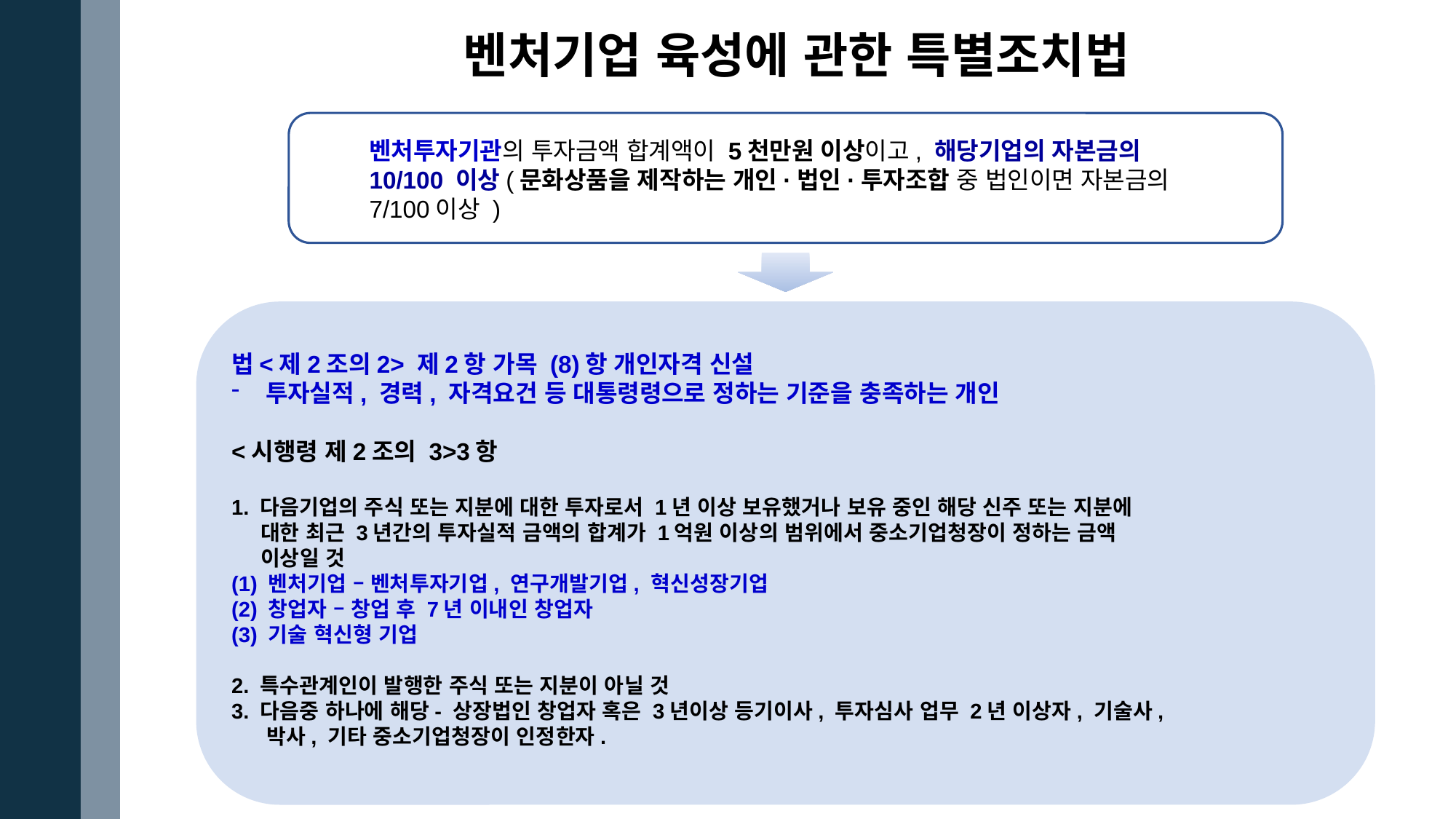

벤처기업 육성에 관한 특별조치법

벤처투자기관의 투자금액 합계액이 5천만원 이상이고, 해당기업의 자본금의 10/100 이상(문화상품을 제작하는 개인·법인·투자조합 중 법인이면 자본금의 7/100이상 )

법<제2조의2> 제2항 가목 (8)항 개인자격 신설
투자실적, 경력, 자격요건 등 대통령령으로 정하는 기준을 충족하는 개인

<시행령 제2조의 3>3항

1. 다음기업의 주식 또는 지분에 대한 투자로서 1년 이상 보유했거나 보유 중인 해당 신주 또는 지분에
    대한 최근 3년간의 투자실적 금액의 합계가 1억원 이상의 범위에서 중소기업청장이 정하는 금액
    이상일 것
(1) 벤처기업 – 벤처투자기업, 연구개발기업, 혁신성장기업
(2) 창업자 – 창업 후 7년 이내인 창업자
(3) 기술 혁신형 기업

2. 특수관계인이 발행한 주식 또는 지분이 아닐 것
3. 다음중 하나에 해당- 상장법인 창업자 혹은 3년이상 등기이사, 투자심사 업무 2년 이상자, 기술사,
     박사, 기타 중소기업청장이 인정한자.